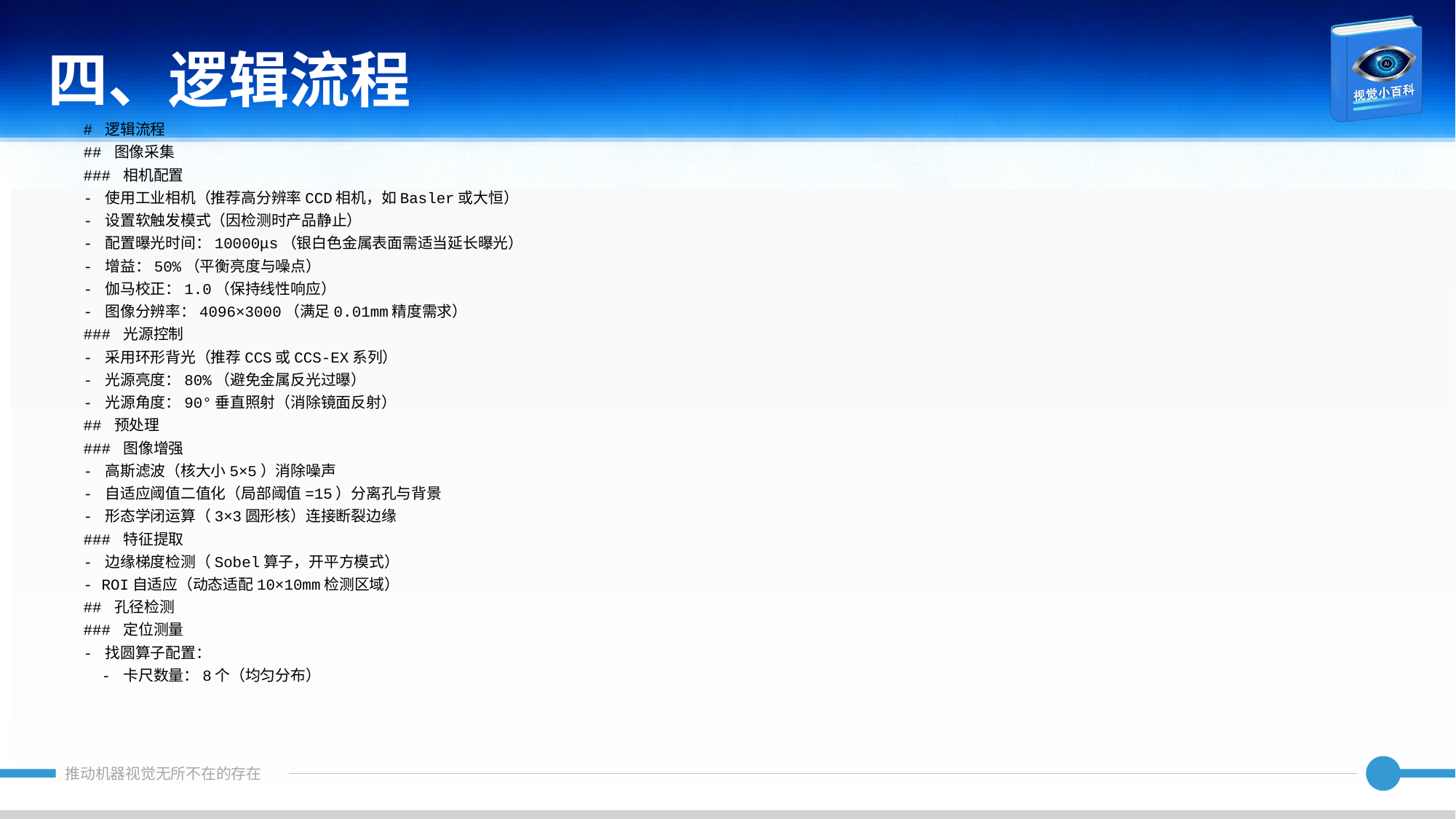

四、逻辑流程

# 逻辑流程
## 图像采集
### 相机配置
- 使用工业相机（推荐高分辨率CCD相机，如Basler或大恒）
- 设置软触发模式（因检测时产品静止）
- 配置曝光时间：10000μs（银白色金属表面需适当延长曝光）
- 增益：50%（平衡亮度与噪点）
- 伽马校正：1.0（保持线性响应）
- 图像分辨率：4096×3000（满足0.01mm精度需求）
### 光源控制
- 采用环形背光（推荐CCS或CCS-EX系列）
- 光源亮度：80%（避免金属反光过曝）
- 光源角度：90°垂直照射（消除镜面反射）
## 预处理
### 图像增强
- 高斯滤波（核大小5×5）消除噪声
- 自适应阈值二值化（局部阈值=15）分离孔与背景
- 形态学闭运算（3×3圆形核）连接断裂边缘
### 特征提取
- 边缘梯度检测（Sobel算子，开平方模式）
- ROI自适应（动态适配10×10mm检测区域）
## 孔径检测
### 定位测量
- 找圆算子配置：
  - 卡尺数量：8个（均匀分布）
8